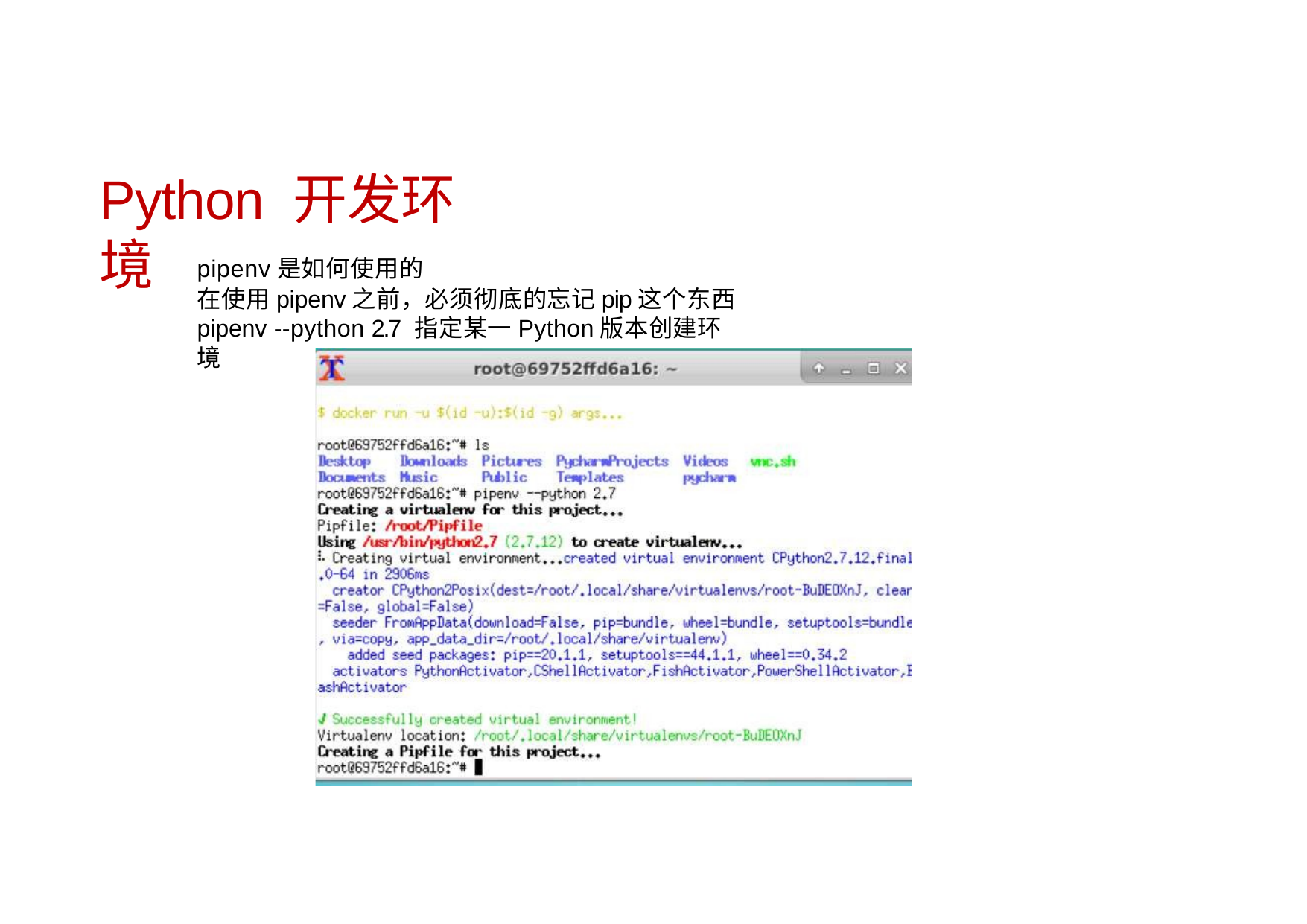

# Python 开发环境
pipenv是如何使用的
在使用pipenv之前，必须彻底的忘记pip这个东西 pipenv --python 2.7 指定某一Python版本创建环境